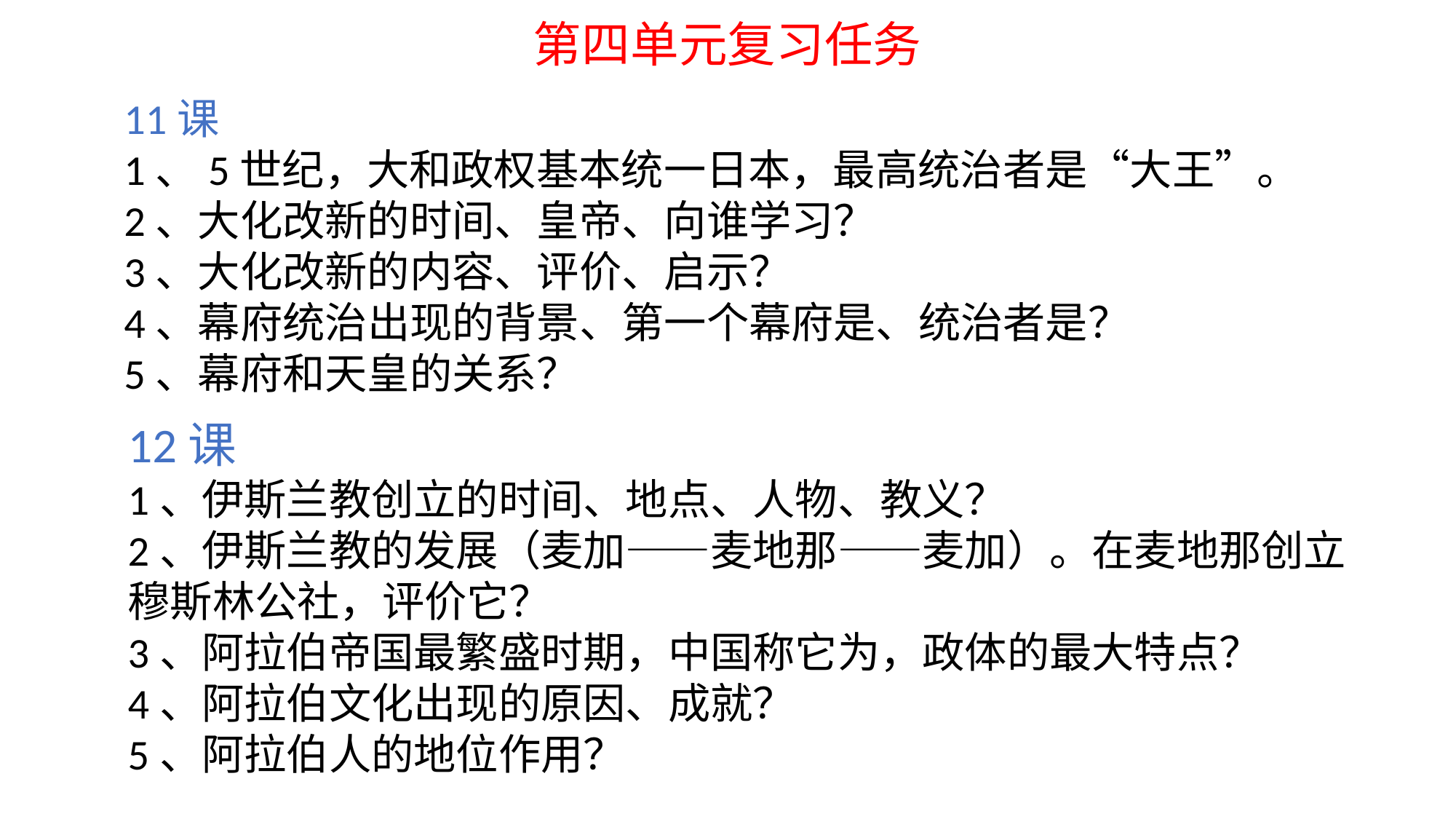

# 第四单元复习任务
11课
1、5世纪，大和政权基本统一日本，最高统治者是“大王”。
2、大化改新的时间、皇帝、向谁学习？
3、大化改新的内容、评价、启示？
4、幕府统治出现的背景、第一个幕府是、统治者是？
5、幕府和天皇的关系？
12课
1、伊斯兰教创立的时间、地点、人物、教义？
2、伊斯兰教的发展（麦加——麦地那——麦加）。在麦地那创立穆斯林公社，评价它？
3、阿拉伯帝国最繁盛时期，中国称它为，政体的最大特点？
4、阿拉伯文化出现的原因、成就？
5、阿拉伯人的地位作用？